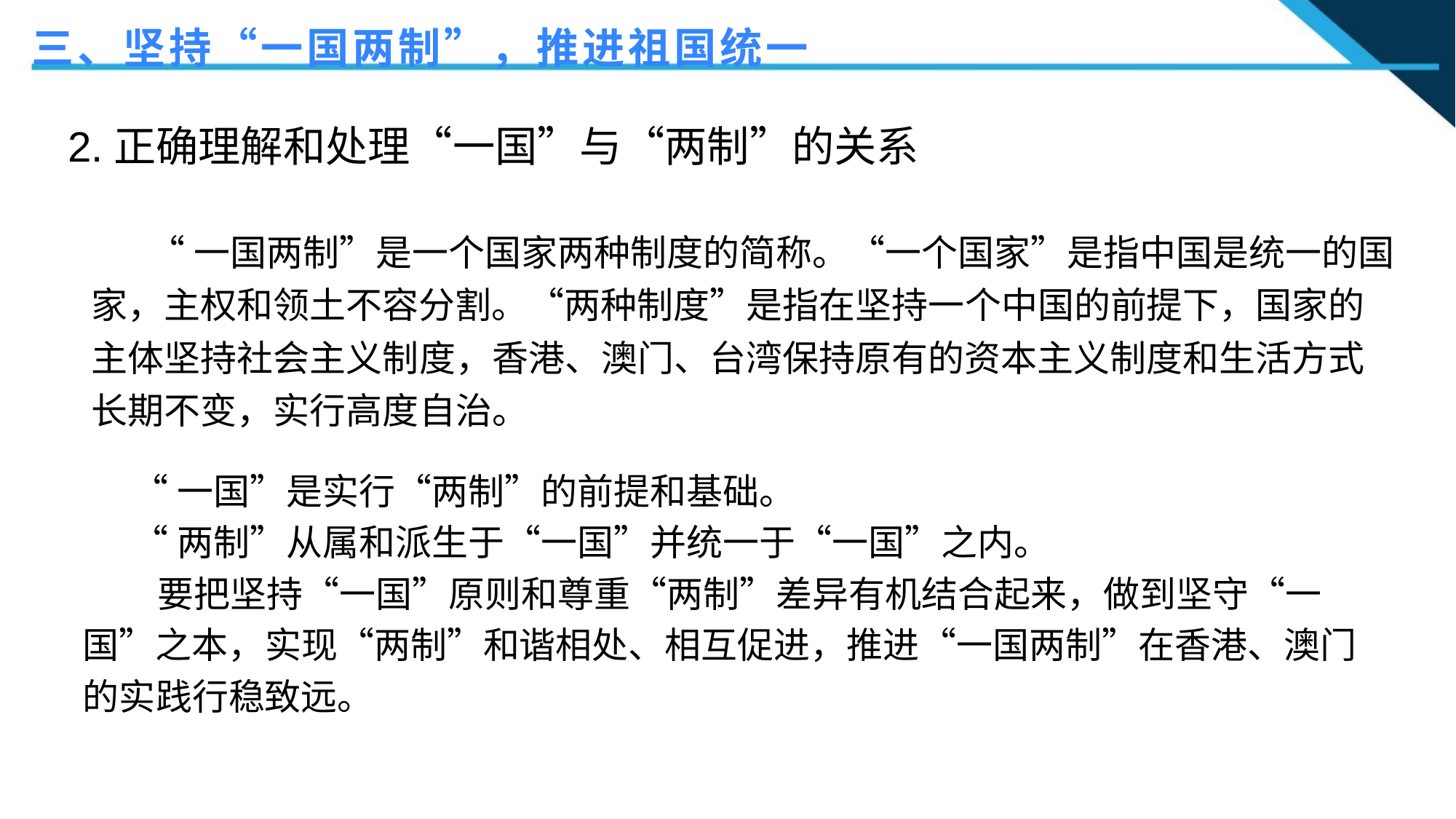

三、坚持“一国两制”，推进祖国统一
2.正确理解和处理“一国”与“两制”的关系
       “一国两制”是一个国家两种制度的简称。“一个国家”是指中国是统一的国家，主权和领土不容分割。“两种制度”是指在坚持一个中国的前提下，国家的主体坚持社会主义制度，香港、澳门、台湾保持原有的资本主义制度和生活方式长期不变，实行高度自治。
      “一国”是实行“两制”的前提和基础。
      “两制”从属和派生于“一国”并统一于“一国”之内。
        要把坚持“一国”原则和尊重“两制”差异有机结合起来，做到坚守“一国”之本，实现“两制”和谐相处、相互促进，推进“一国两制”在香港、澳门的实践行稳致远。